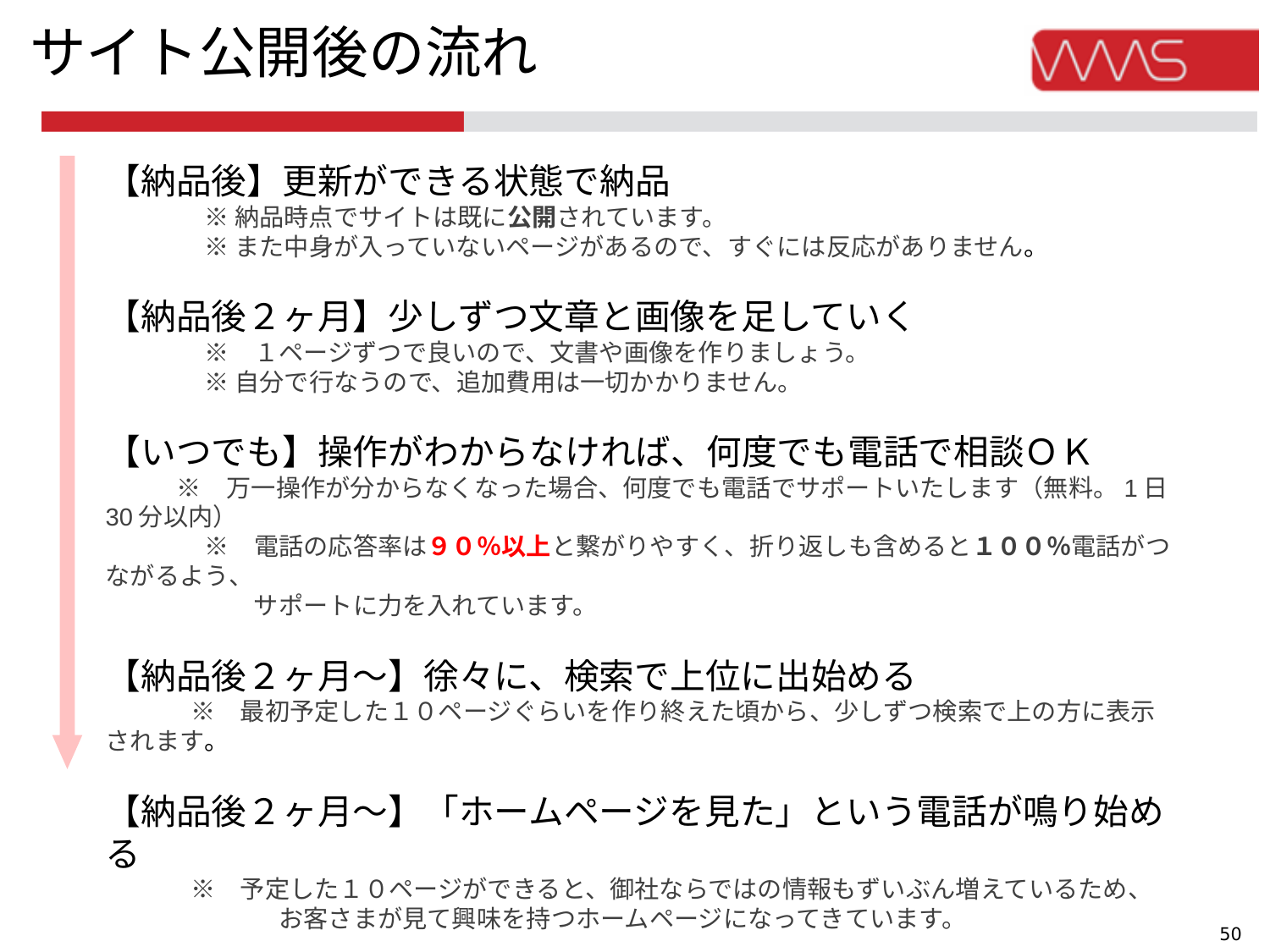

サイト公開後の流れ
【納品後】更新ができる状態で納品
　　　　※ 納品時点でサイトは既に公開されています。
　　　　※ また中身が入っていないページがあるので、すぐには反応がありません。

【納品後２ヶ月】少しずつ文章と画像を足していく
　　　　※　１ページずつで良いので、文書や画像を作りましょう。
　　　　※ 自分で行なうので、追加費用は一切かかりません。

【いつでも】操作がわからなければ、何度でも電話で相談ＯＫ
 　　   ※　万一操作が分からなくなった場合、何度でも電話でサポートいたします（無料。1日30分以内）
　　　　※　電話の応答率は９０％以上と繋がりやすく、折り返しも含めると１００％電話がつながるよう、
　　　　　　サポートに力を入れています。

【納品後２ヶ月～】徐々に、検索で上位に出始める
　　　  ※　最初予定した１０ページぐらいを作り終えた頃から、少しずつ検索で上の方に表示されます。

【納品後２ヶ月～】「ホームページを見た」という電話が鳴り始める
　　　  ※　予定した１０ページができると、御社ならではの情報もずいぶん増えているため、
　　　　　　　お客さまが見て興味を持つホームページになってきています。

※上記は一例です。　　業種・業態・キーワード・コンテンツ内容・競合サイトなどにより異なります。

50